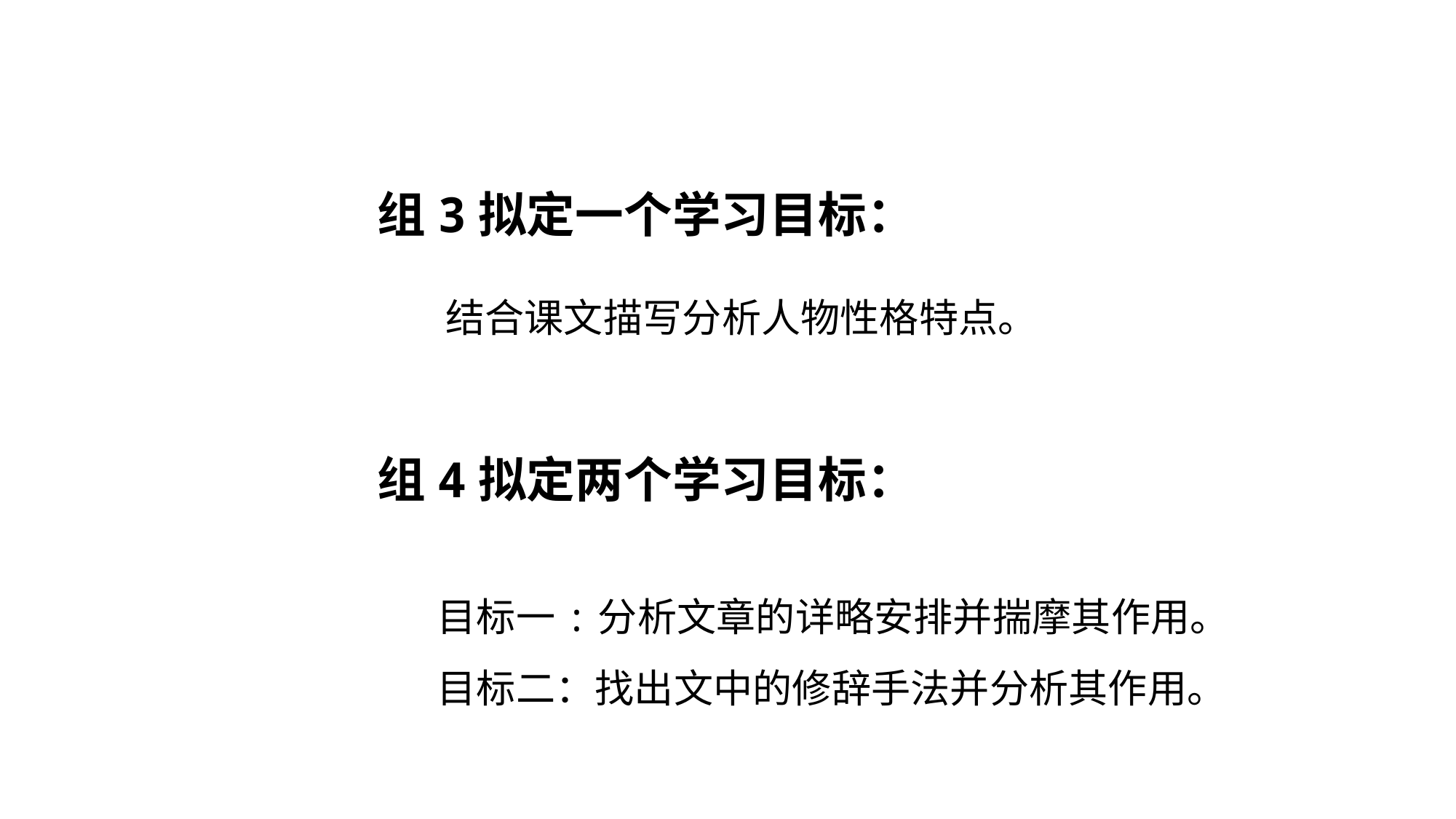

组3拟定一个学习目标：
结合课文描写分析人物性格特点。
组4拟定两个学习目标：
目标一:分析文章的详略安排并揣摩其作用。
目标二：找出文中的修辞手法并分析其作用。